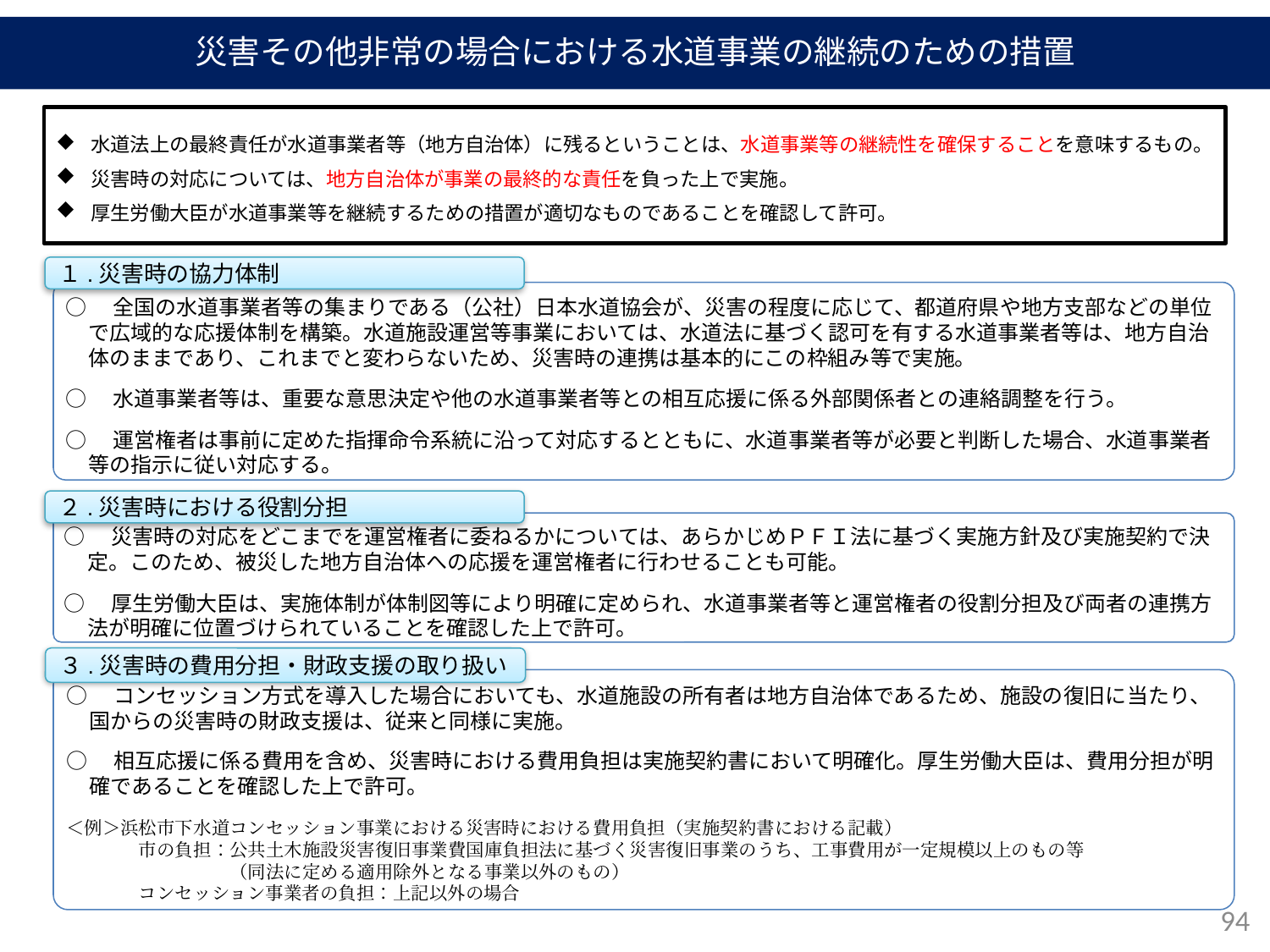

災害その他非常の場合における水道事業の継続のための措置
水道法上の最終責任が水道事業者等（地方自治体）に残るということは、水道事業等の継続性を確保することを意味するもの。
災害時の対応については、地方自治体が事業の最終的な責任を負った上で実施。
厚生労働大臣が水道事業等を継続するための措置が適切なものであることを確認して許可。
１.災害時の協力体制
○　全国の水道事業者等の集まりである（公社）日本水道協会が、災害の程度に応じて、都道府県や地方支部などの単位で広域的な応援体制を構築。水道施設運営等事業においては、水道法に基づく認可を有する水道事業者等は、地方自治体のままであり、これまでと変わらないため、災害時の連携は基本的にこの枠組み等で実施。

○　水道事業者等は、重要な意思決定や他の水道事業者等との相互応援に係る外部関係者との連絡調整を行う。

○　運営権者は事前に定めた指揮命令系統に沿って対応するとともに、水道事業者等が必要と判断した場合、水道事業者等の指示に従い対応する。
２.災害時における役割分担
○　災害時の対応をどこまでを運営権者に委ねるかについては、あらかじめＰＦＩ法に基づく実施方針及び実施契約で決定。このため、被災した地方自治体への応援を運営権者に行わせることも可能。

○　厚生労働大臣は、実施体制が体制図等により明確に定められ、水道事業者等と運営権者の役割分担及び両者の連携方法が明確に位置づけられていることを確認した上で許可。
３.災害時の費用分担・財政支援の取り扱い
○　コンセッション方式を導入した場合においても、水道施設の所有者は地方自治体であるため、施設の復旧に当たり、国からの災害時の財政支援は、従来と同様に実施。

○　相互応援に係る費用を含め、災害時における費用負担は実施契約書において明確化。厚生労働大臣は、費用分担が明確であることを確認した上で許可。

＜例＞浜松市下水道コンセッション事業における災害時における費用負担（実施契約書における記載）
　　　　市の負担：公共土木施設災害復旧事業費国庫負担法に基づく災害復旧事業のうち、工事費用が一定規模以上のもの等
　　　　　　　　　（同法に定める適用除外となる事業以外のもの）
　　　　コンセッション事業者の負担：上記以外の場合
94